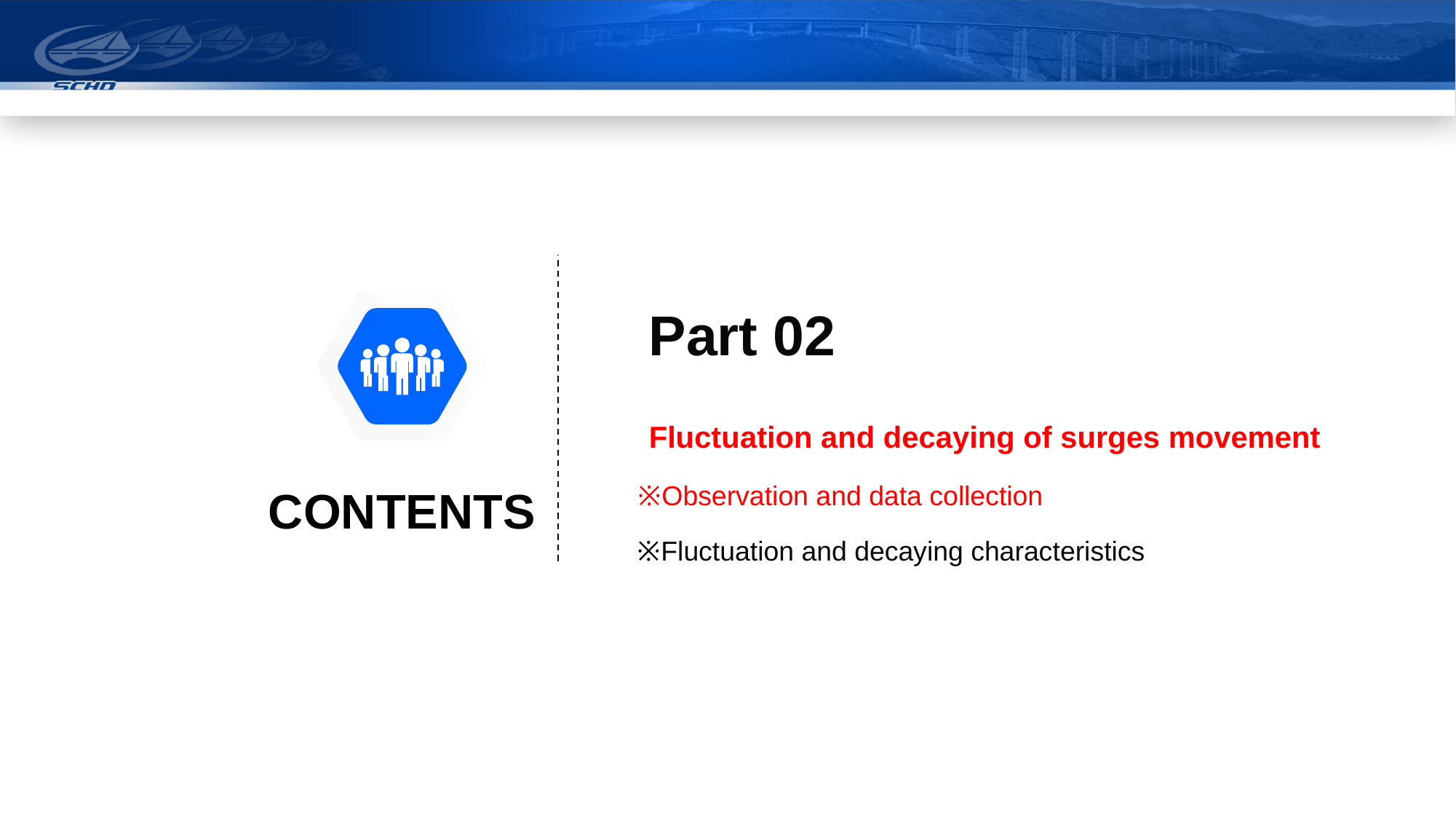

彭州至汶川高速方案研究
成都经济区环线高速公路彭州连接线工可
Part 02
Fluctuation and decaying of surges movement

CONTENTS

※ Observation and data collection
※ Fluctuation and decaying characteristics